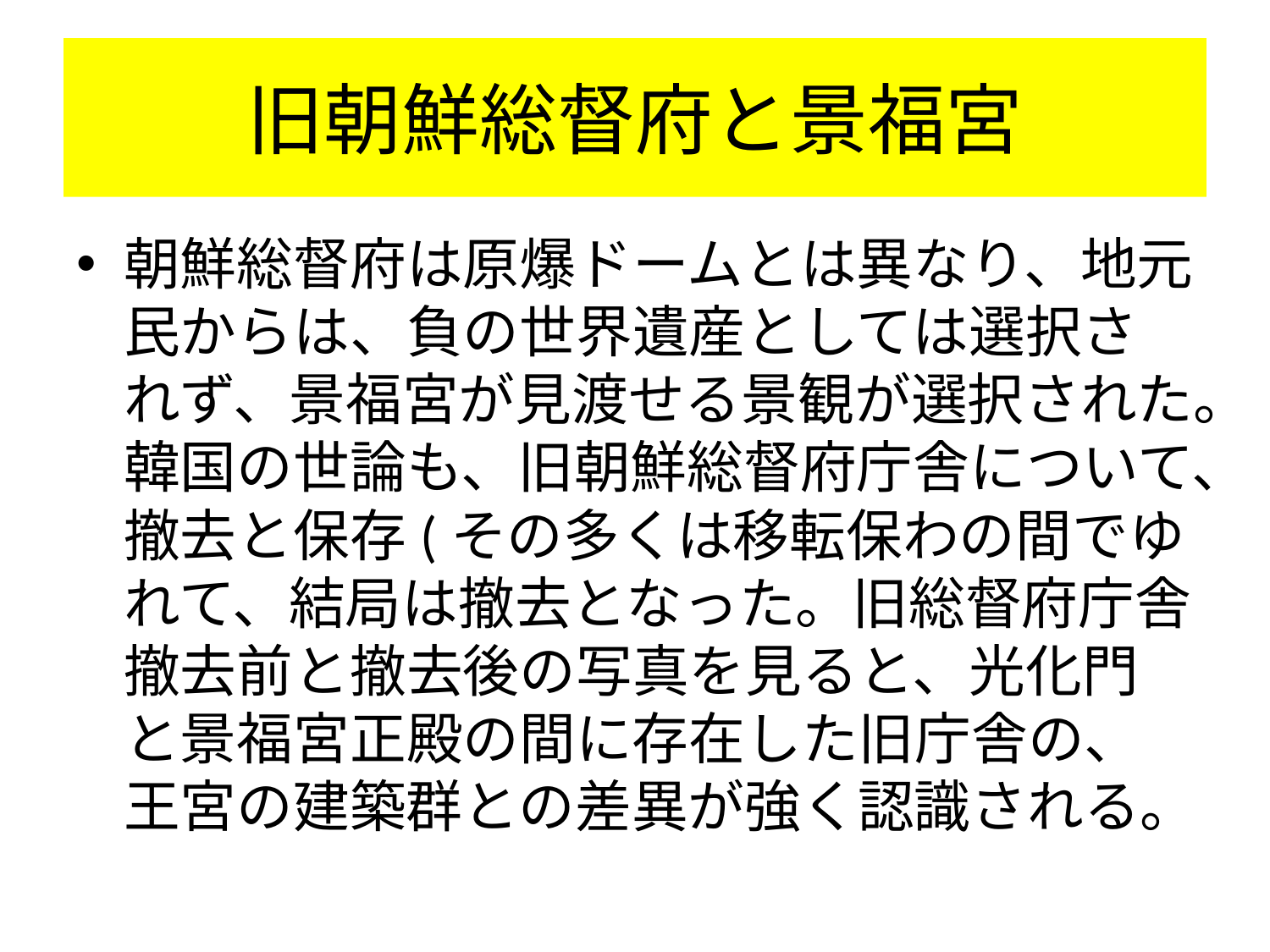

# 旧朝鮮総督府と景福宮
朝鮮総督府は原爆ドームとは異なり、地元民からは、負の世界遺産としては選択されず、景福宮が見渡せる景観が選択された。韓国の世論も、旧朝鮮総督府庁舎について、撤去と保存(その多くは移転保わの間でゆれて、結局は撤去となった。旧総督府庁舎撤去前と撤去後の写真を見ると、光化門と景福宮正殿の間に存在した旧庁舎の、王宮の建築群との差異が強く認識される。